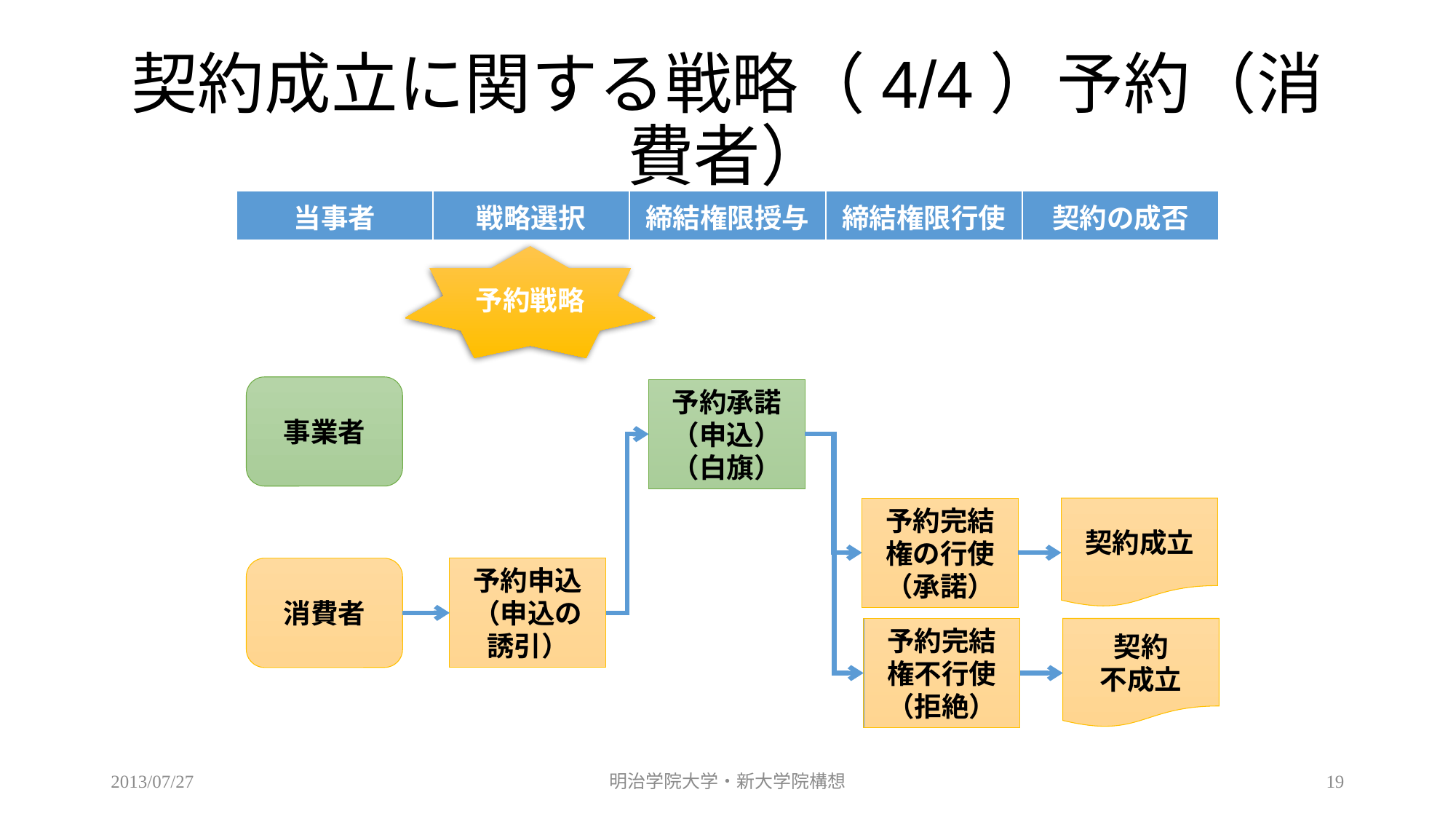

# 契約成立に関する戦略（4/4）予約（消費者）
| 当事者 | 戦略選択 | 締結権限授与 | 締結権限行使 | 契約の成否 |
| --- | --- | --- | --- | --- |
予約戦略
事業者
予約承諾
（申込）
（白旗）
予約完結権の行使
（承諾）
契約成立
消費者
予約申込
（申込の
誘引）
予約完結権不行使
（拒絶）
契約
不成立
2013/07/27
明治学院大学・新大学院構想
19